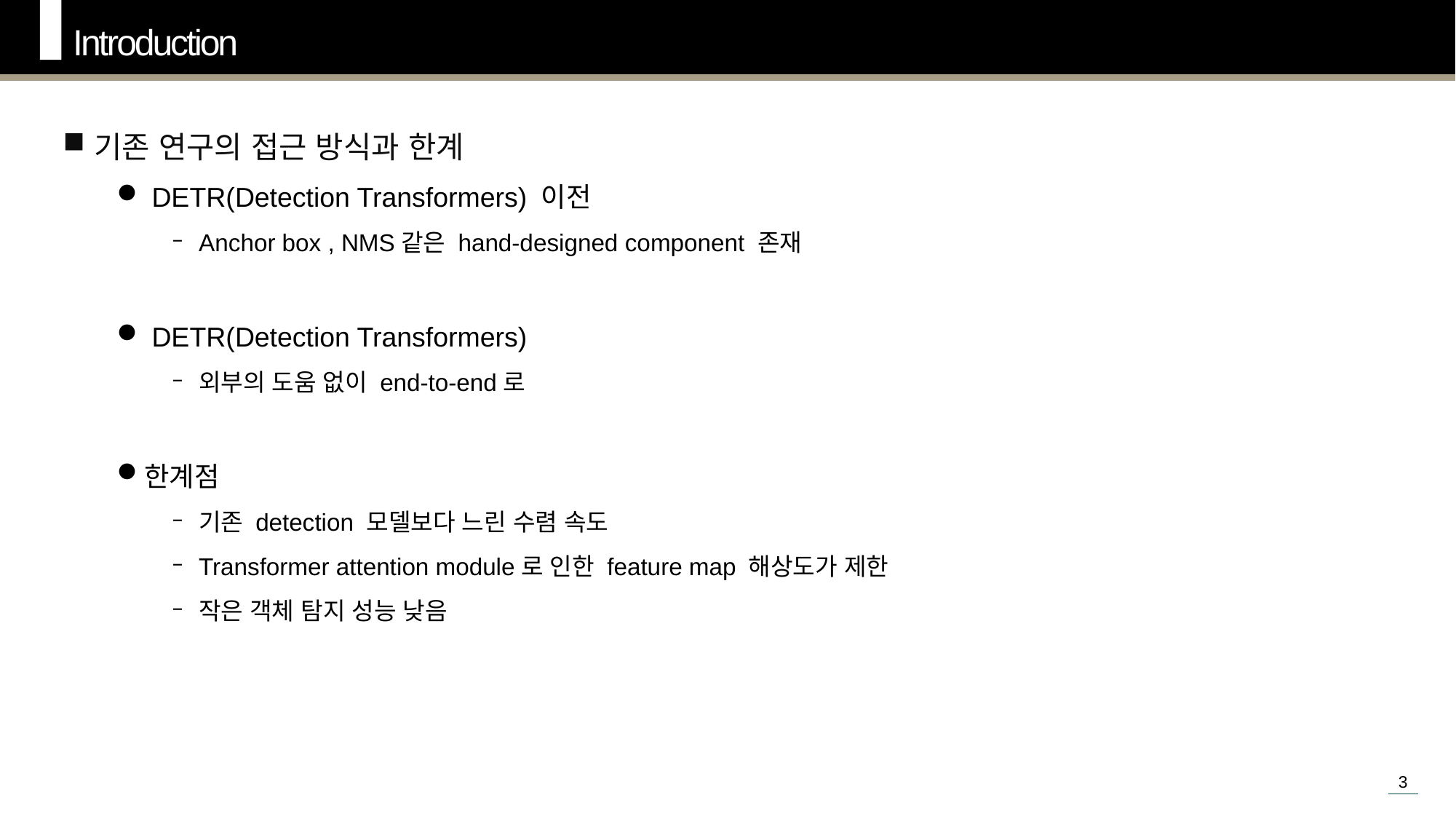

Introduction
기존 연구의 접근 방식과 한계
 DETR(Detection Transformers) 이전
Anchor box , NMS같은 hand-designed component 존재

 DETR(Detection Transformers)
외부의 도움 없이 end-to-end로

한계점
기존 detection 모델보다 느린 수렴 속도
Transformer attention module로 인한 feature map 해상도가 제한
작은 객체 탐지 성능 낮음